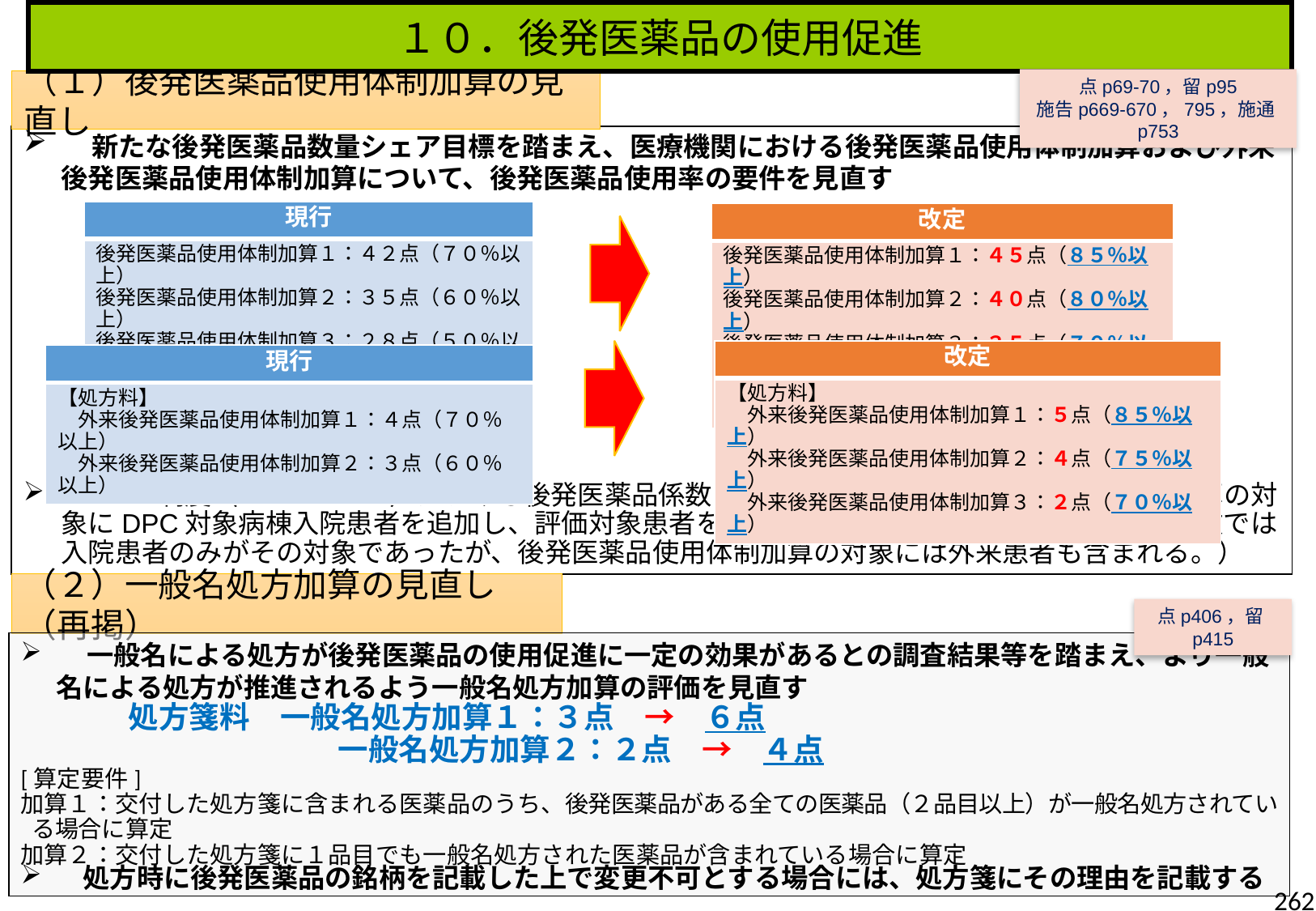

１０．後発医薬品の使用促進
点p69-70，留p95
施告p669-670，795，施通p753
（１）後発医薬品使用体制加算の見直し
　新たな後発医薬品数量シェア目標を踏まえ、医療機関における後発医薬品使用体制加算および外来後発医薬品使用体制加算について、後発医薬品使用率の要件を見直す

　DPC制度（DPC/PDPS）における後発医薬品係数の見直しに伴い、後発医薬品使用体制加算の対象にDPC対象病棟入院患者を追加し、評価対象患者を拡大する。（DPC制度の後発医薬品係数では入院患者のみがその対象であったが、後発医薬品使用体制加算の対象には外来患者も含まれる。）

| 現行 |
| --- |
| 後発医薬品使用体制加算１：４２点（７０％以上） 後発医薬品使用体制加算２：３５点（６０％以上） 後発医薬品使用体制加算３：２８点（５０％以上） |
| 改定 |
| --- |
| 後発医薬品使用体制加算１：４５点（８５％以上） 後発医薬品使用体制加算２：４０点（８０％以上） 後発医薬品使用体制加算３：３５点（７０％以上） 後発医薬品使用体制加算４：２２点（６０％以上） |

| 改定 |
| --- |
| 【処方料】 　外来後発医薬品使用体制加算１：５点（８５％以上） 　外来後発医薬品使用体制加算２：４点（７５％以上） 　外来後発医薬品使用体制加算３：２点（７０％以上） |
| 現行 |
| --- |
| 【処方料】 　外来後発医薬品使用体制加算１：４点（７０％以上） 　外来後発医薬品使用体制加算２：３点（６０％以上） |
（２）一般名処方加算の見直し（再掲）
点p406，留p415
    一般名による処方が後発医薬品の使用促進に一定の効果があるとの調査結果等を踏まえ、より一般名による処方が推進されるよう一般名処方加算の評価を見直す
　　　　処方箋料　一般名処方加算１：３点　→　６点
　　　　　　　　　　  一般名処方加算２：２点　→　４点
[算定要件]
加算１：交付した処方箋に含まれる医薬品のうち、後発医薬品がある全ての医薬品（２品目以上）が一般名処方されている場合に算定
加算２：交付した処方箋に１品目でも一般名処方された医薬品が含まれている場合に算定
　処方時に後発医薬品の銘柄を記載した上で変更不可とする場合には、処方箋にその理由を記載する
262